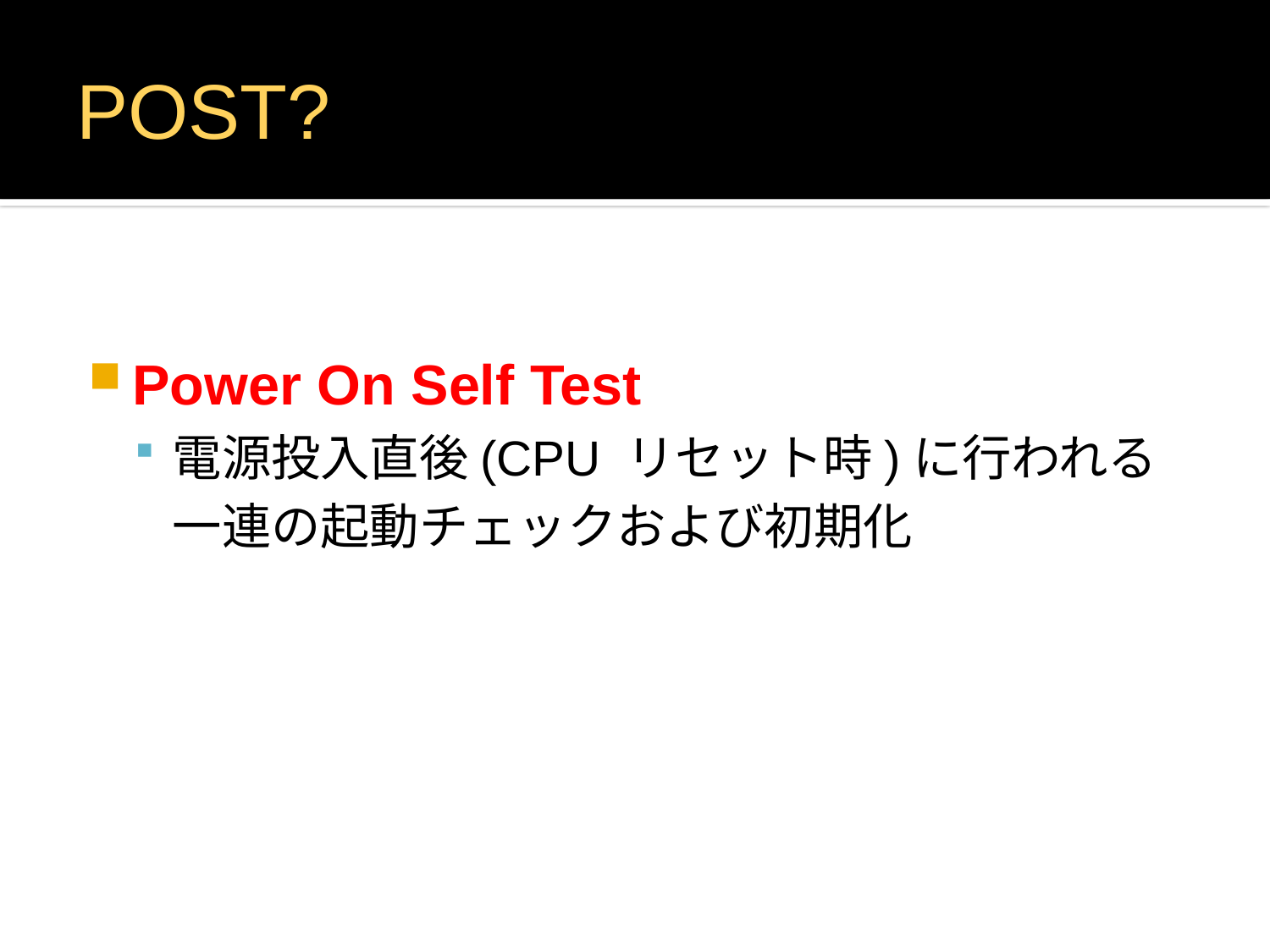

# POST?
Power On Self Test
電源投入直後(CPU リセット時)に行われる
	一連の起動チェックおよび初期化